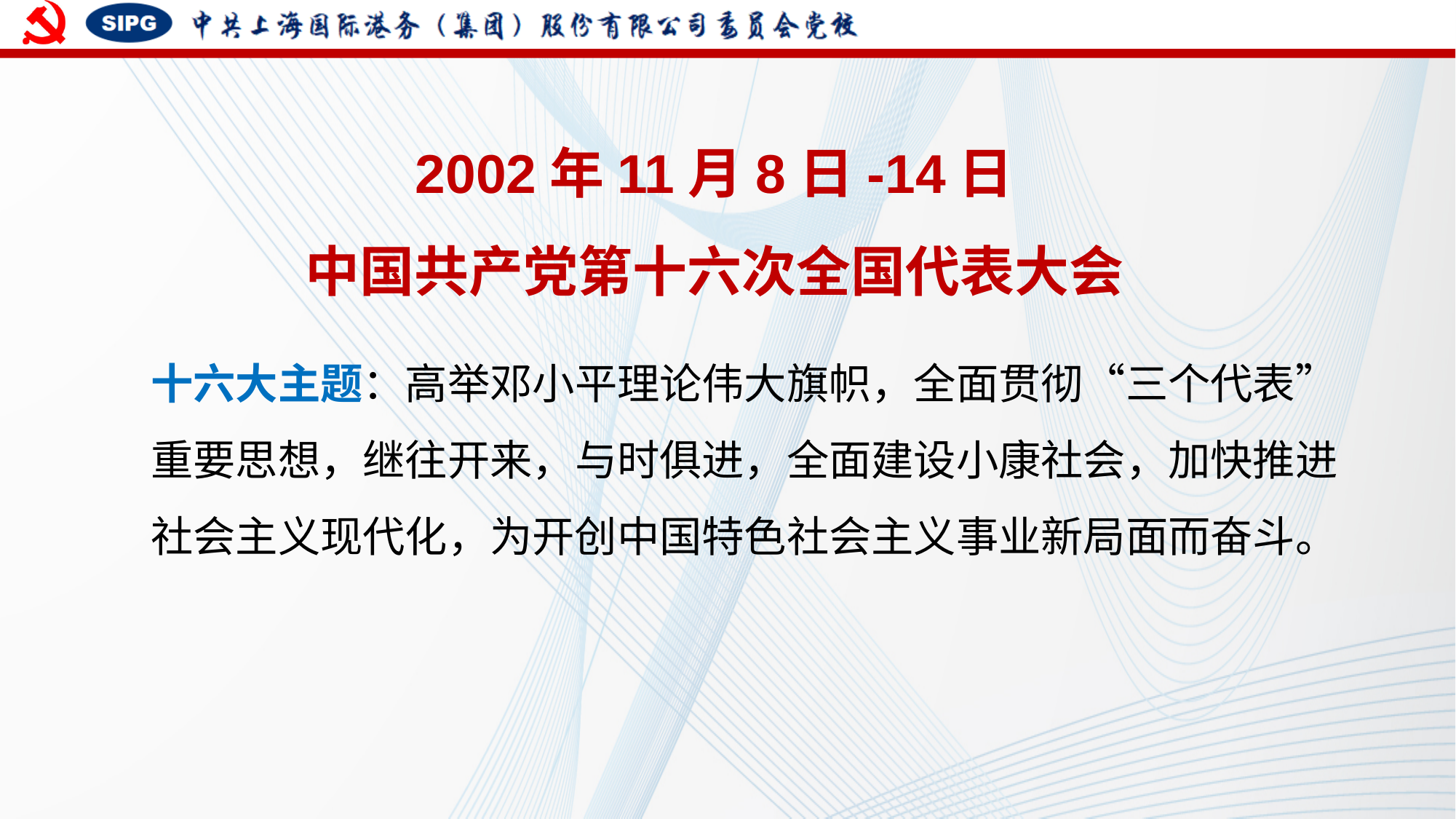

2002年11月8日-14日
中国共产党第十六次全国代表大会
十六大主题：高举邓小平理论伟大旗帜，全面贯彻“三个代表”重要思想，继往开来，与时俱进，全面建设小康社会，加快推进社会主义现代化，为开创中国特色社会主义事业新局面而奋斗。